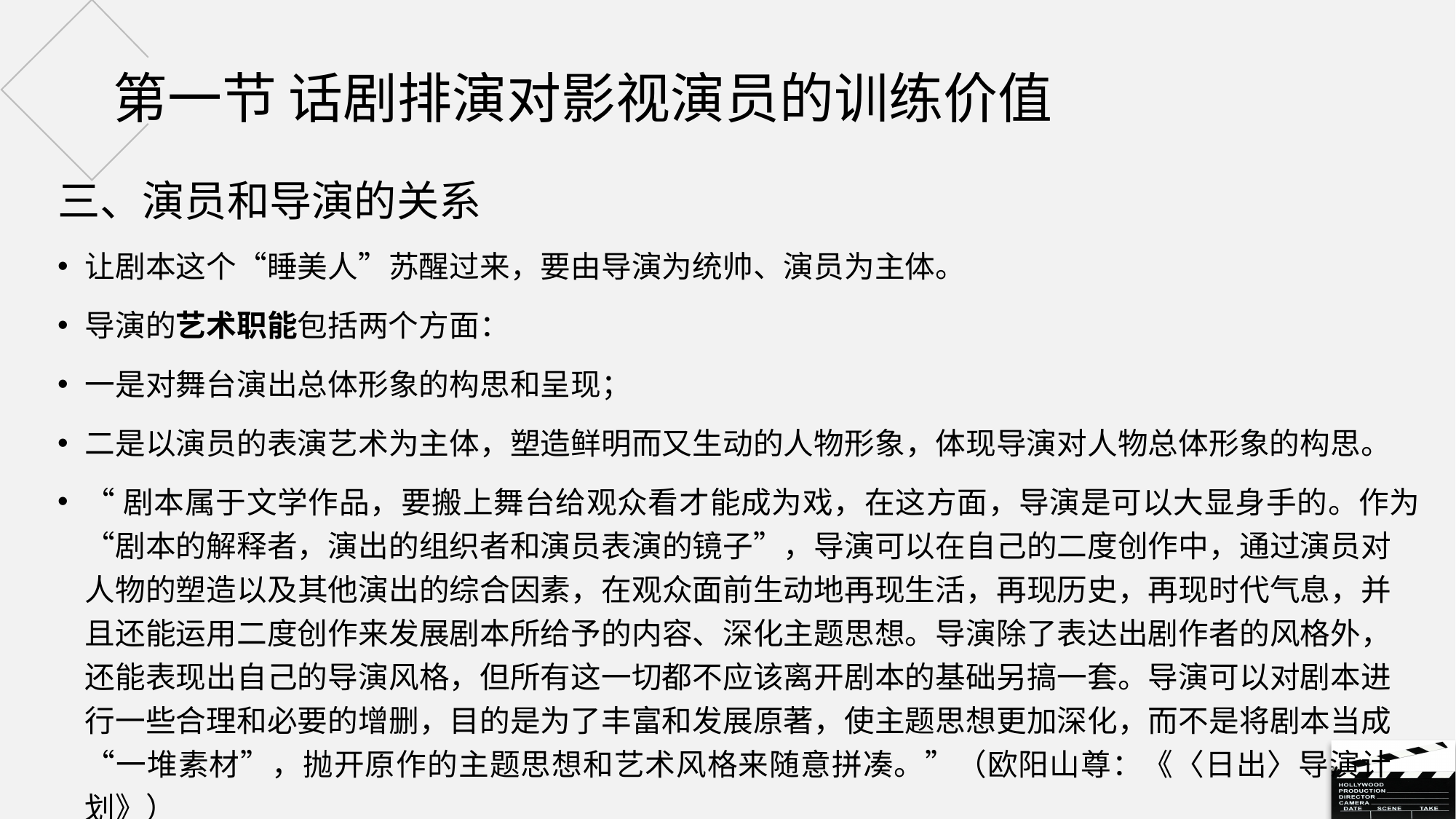

# 第一节 话剧排演对影视演员的训练价值
三、演员和导演的关系
让剧本这个“睡美人”苏醒过来，要由导演为统帅、演员为主体。
导演的艺术职能包括两个方面：
一是对舞台演出总体形象的构思和呈现；
二是以演员的表演艺术为主体，塑造鲜明而又生动的人物形象，体现导演对人物总体形象的构思。
“剧本属于文学作品，要搬上舞台给观众看才能成为戏，在这方面，导演是可以大显身手的。作为“剧本的解释者，演出的组织者和演员表演的镜子”，导演可以在自己的二度创作中，通过演员对人物的塑造以及其他演出的综合因素，在观众面前生动地再现生活，再现历史，再现时代气息，并且还能运用二度创作来发展剧本所给予的内容、深化主题思想。导演除了表达出剧作者的风格外，还能表现出自己的导演风格，但所有这一切都不应该离开剧本的基础另搞一套。导演可以对剧本进行一些合理和必要的增删，目的是为了丰富和发展原著，使主题思想更加深化，而不是将剧本当成“一堆素材”，抛开原作的主题思想和艺术风格来随意拼凑。”（欧阳山尊：《〈日出〉导演计划》）